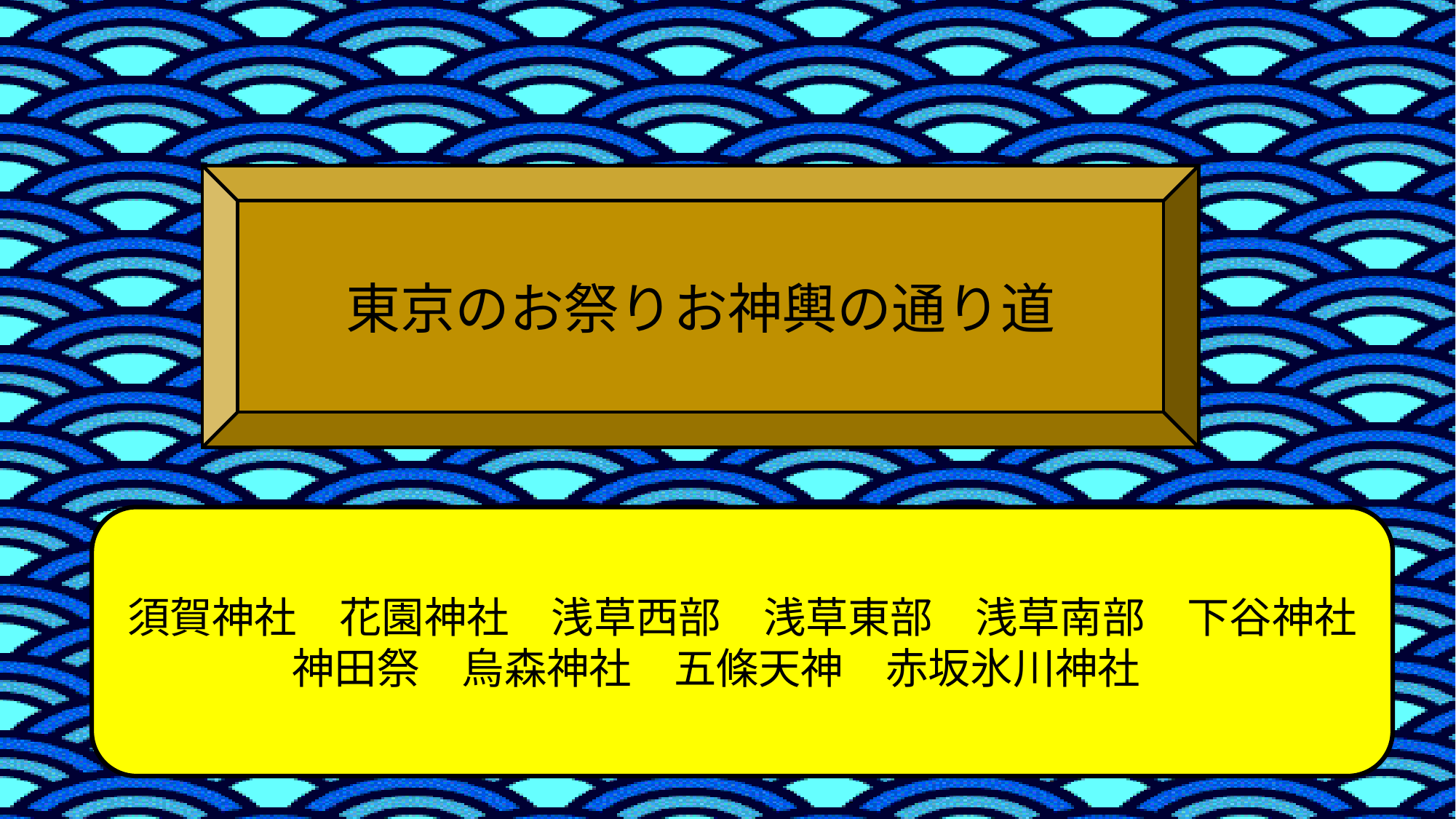

東京のお祭りお神輿の通り道
須賀神社　花園神社　浅草西部　浅草東部　浅草南部　下谷神社
神田祭　烏森神社　五條天神　赤坂氷川神社